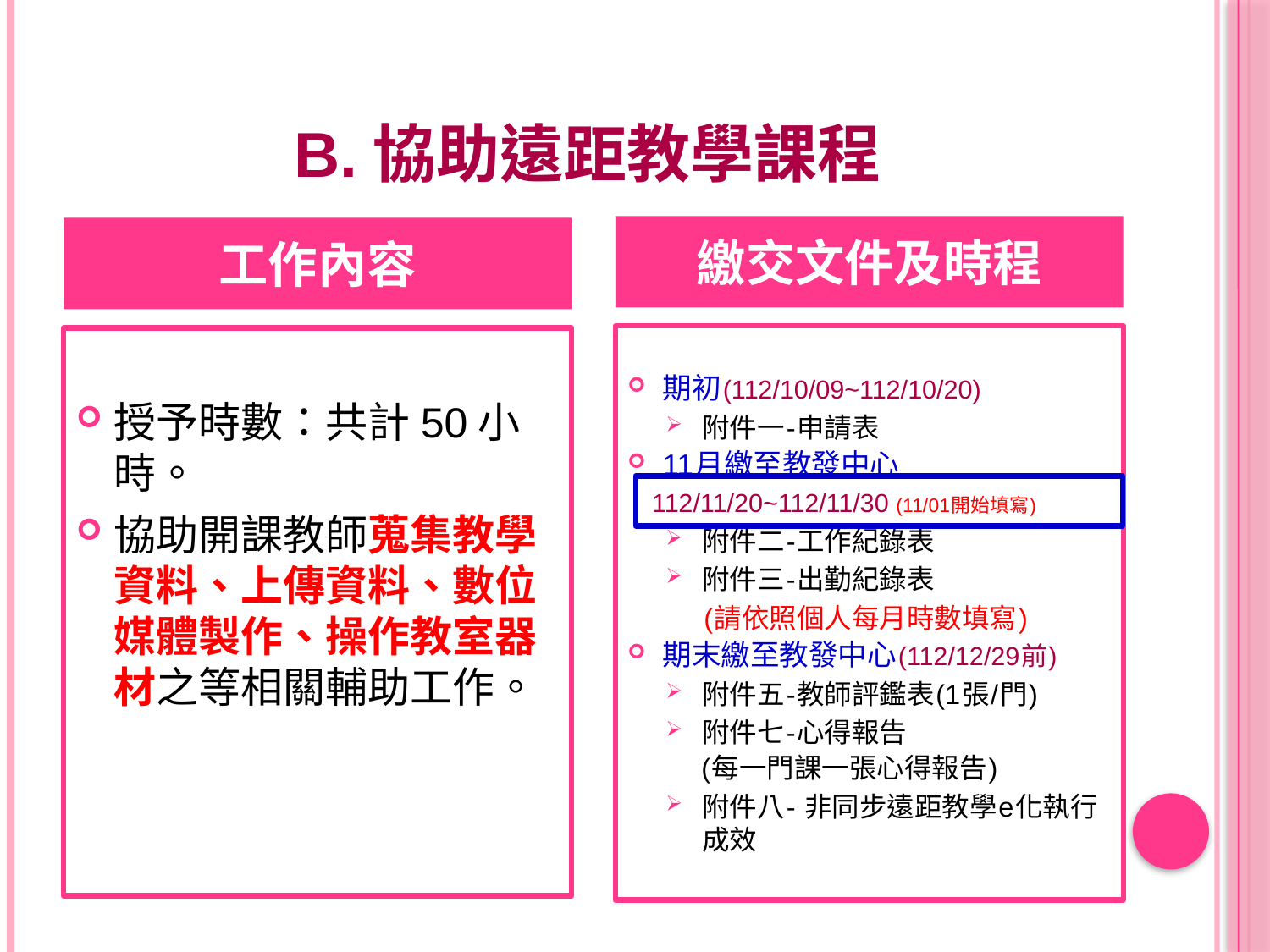

# B.協助遠距教學課程
繳交文件及時程
工作內容

期初(112/10/09~112/10/20)
附件一-申請表
11月繳至教發中心
   112/11/20~112/11/30 (11/01開始填寫)
附件二-工作紀錄表
附件三-出勤紀錄表
     (請依照個人每月時數填寫)
期末繳至教發中心(112/12/29前)
附件五-教師評鑑表(1張/門)
附件七-心得報告
     　  (每一門課一張心得報告)
附件八- 非同步遠距教學e化執行成效

授予時數：共計50小時。
協助開課教師蒐集教學資料、上傳資料、數位媒體製作、操作教室器材之等相關輔助工作。